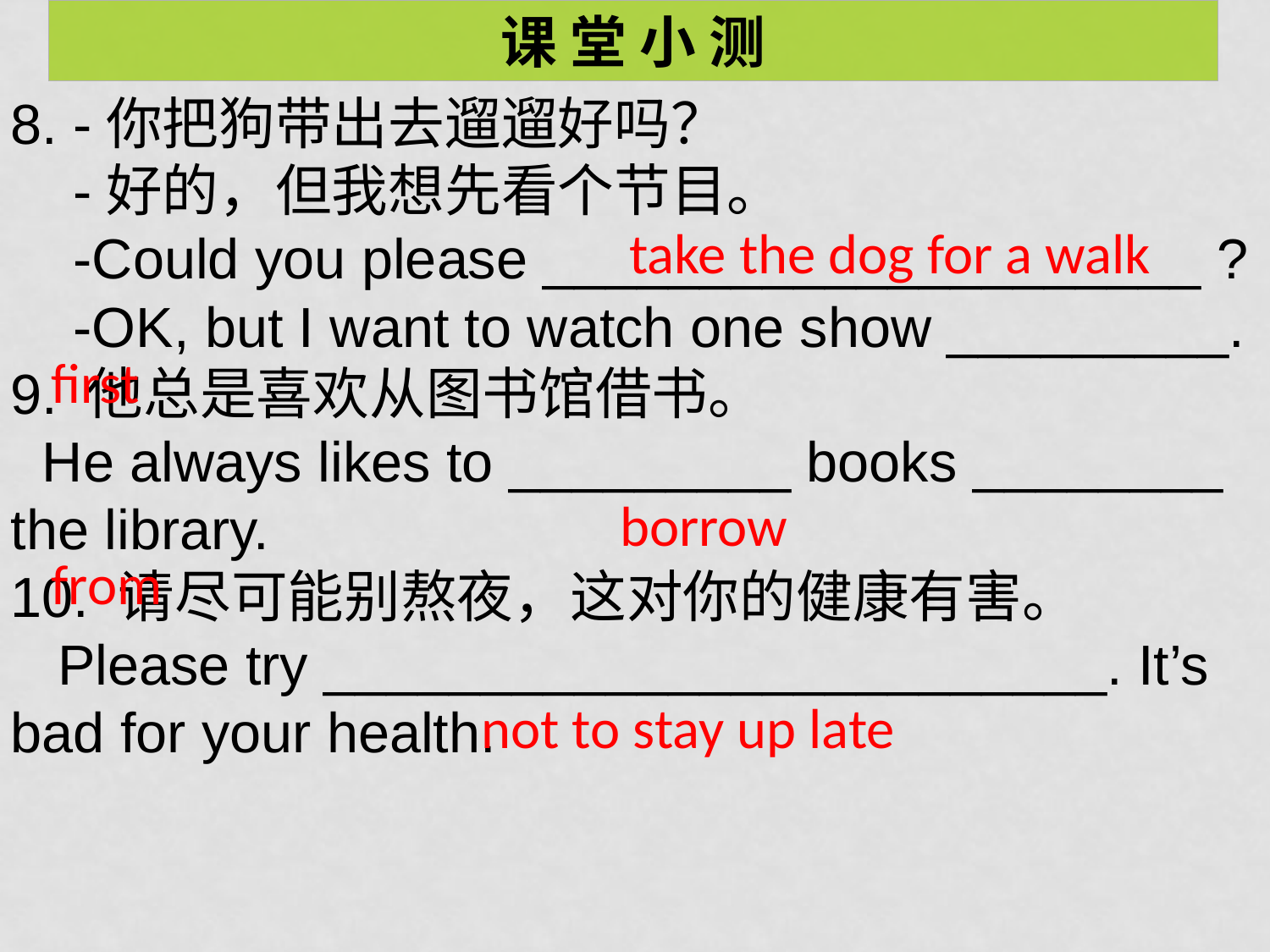

课 堂 小 测
8. -你把狗带出去遛遛好吗？
    -好的，但我想先看个节目。
    -Could you please _____________________ ?
    -OK, but I want to watch one show _________.
9. 他总是喜欢从图书馆借书。
  He always likes to _________ books ________ the library.
10. 请尽可能别熬夜，这对你的健康有害。
   Please try _________________________. It’s bad for your health.
take the dog for a walk
first
borrow
from
not to stay up late